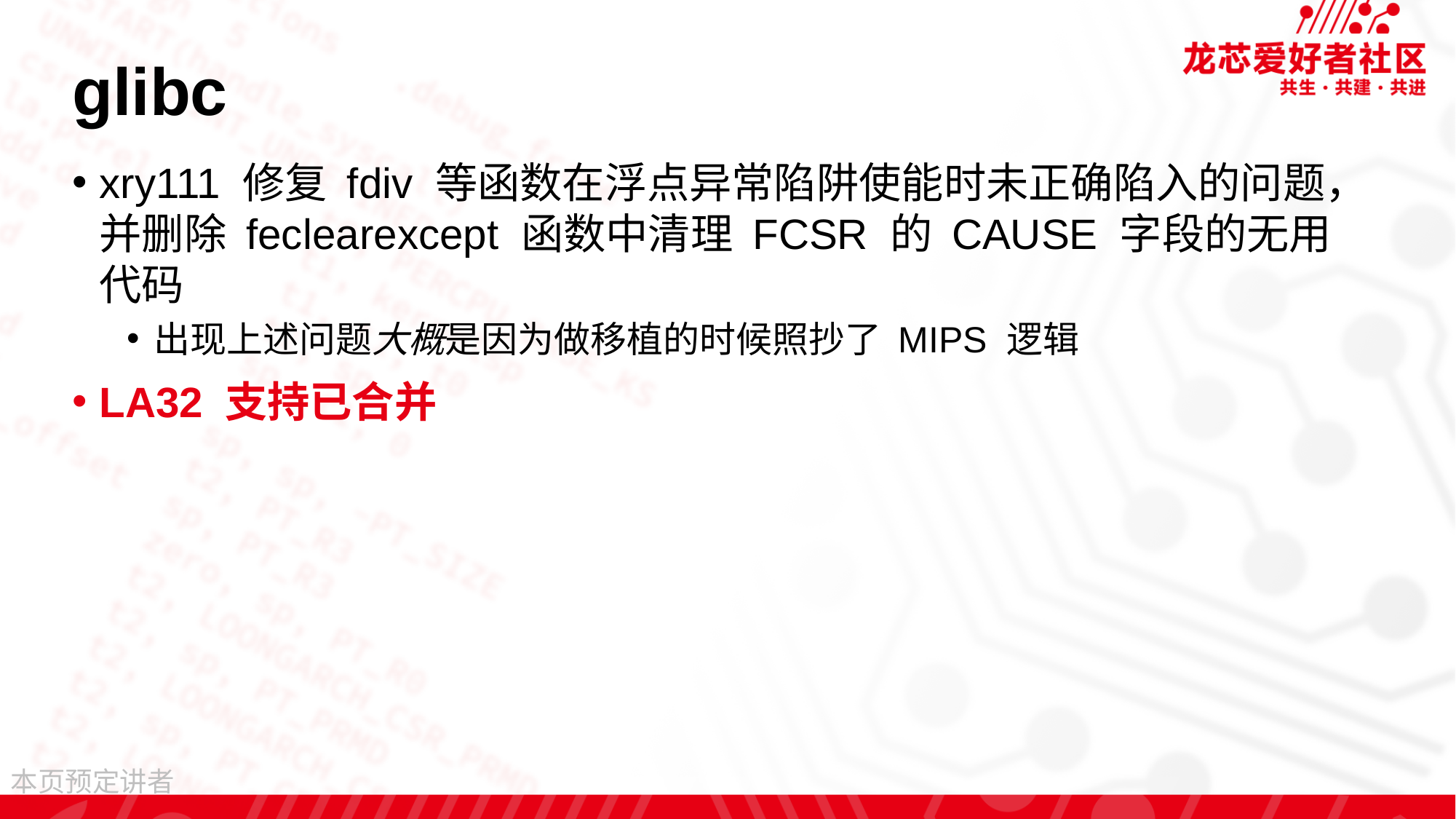

# glibc
xry111 修复 fdiv 等函数在浮点异常陷阱使能时未正确陷入的问题，并删除 feclearexcept 函数中清理 FCSR 的 CAUSE 字段的无用代码
出现上述问题大概是因为做移植的时候照抄了 MIPS 逻辑
LA32 支持已合并